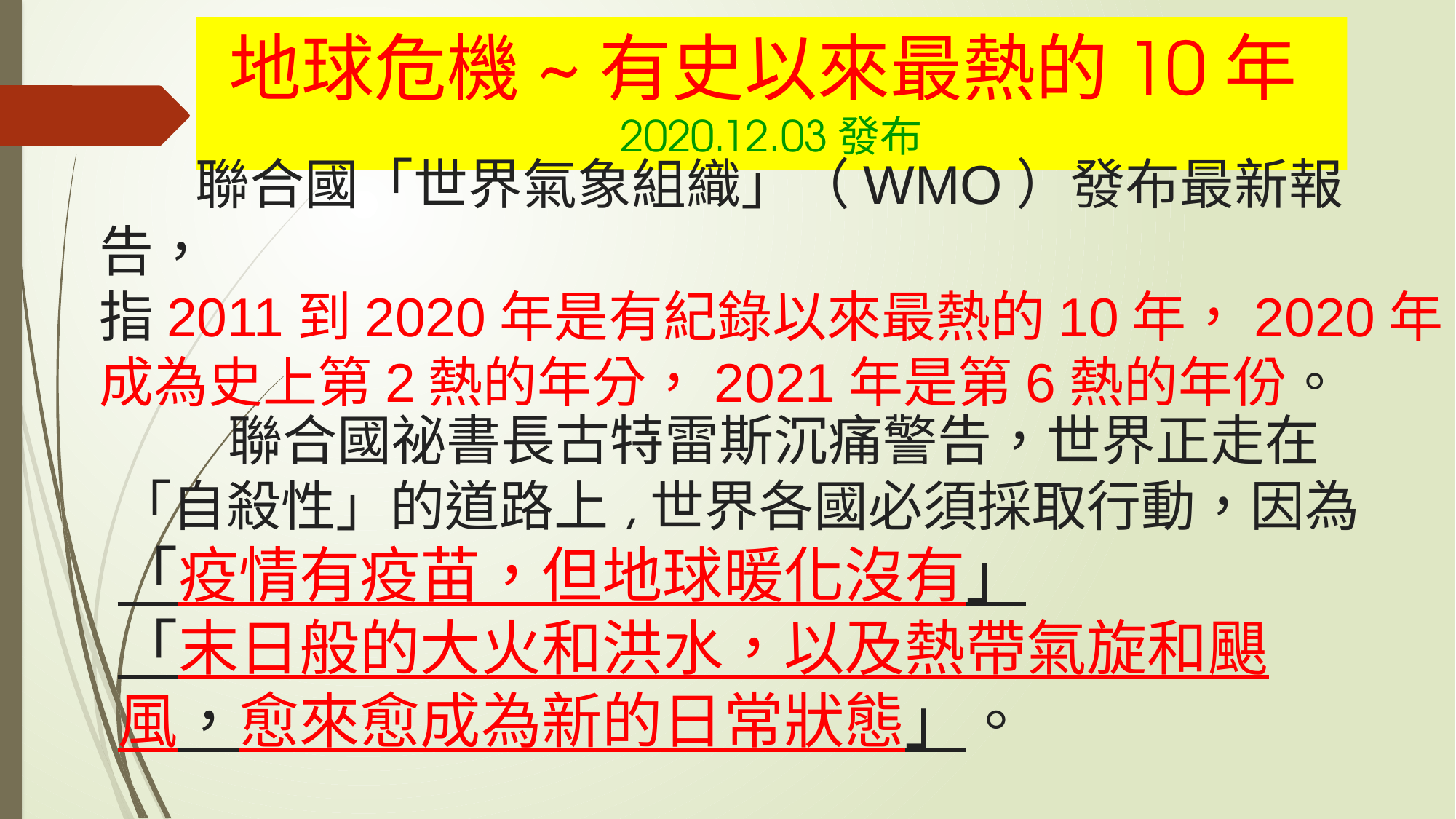

# 地球危機~有史以來最熱的10年2020.12.03發布
      聯合國「世界氣象組織」（WMO）發布最新報告，
指2011到2020年是有紀錄以來最熱的10年，2020年
成為史上第2熱的年分，2021年是第6熱的年份。

        聯合國祕書長古特雷斯沉痛警告，世界正走在
「自殺性」的道路上,世界各國必須採取行動，因為
「疫情有疫苗，但地球暖化沒有」
「末日般的大火和洪水，以及熱帶氣旋和颶風，愈來愈成為新的日常狀態」。